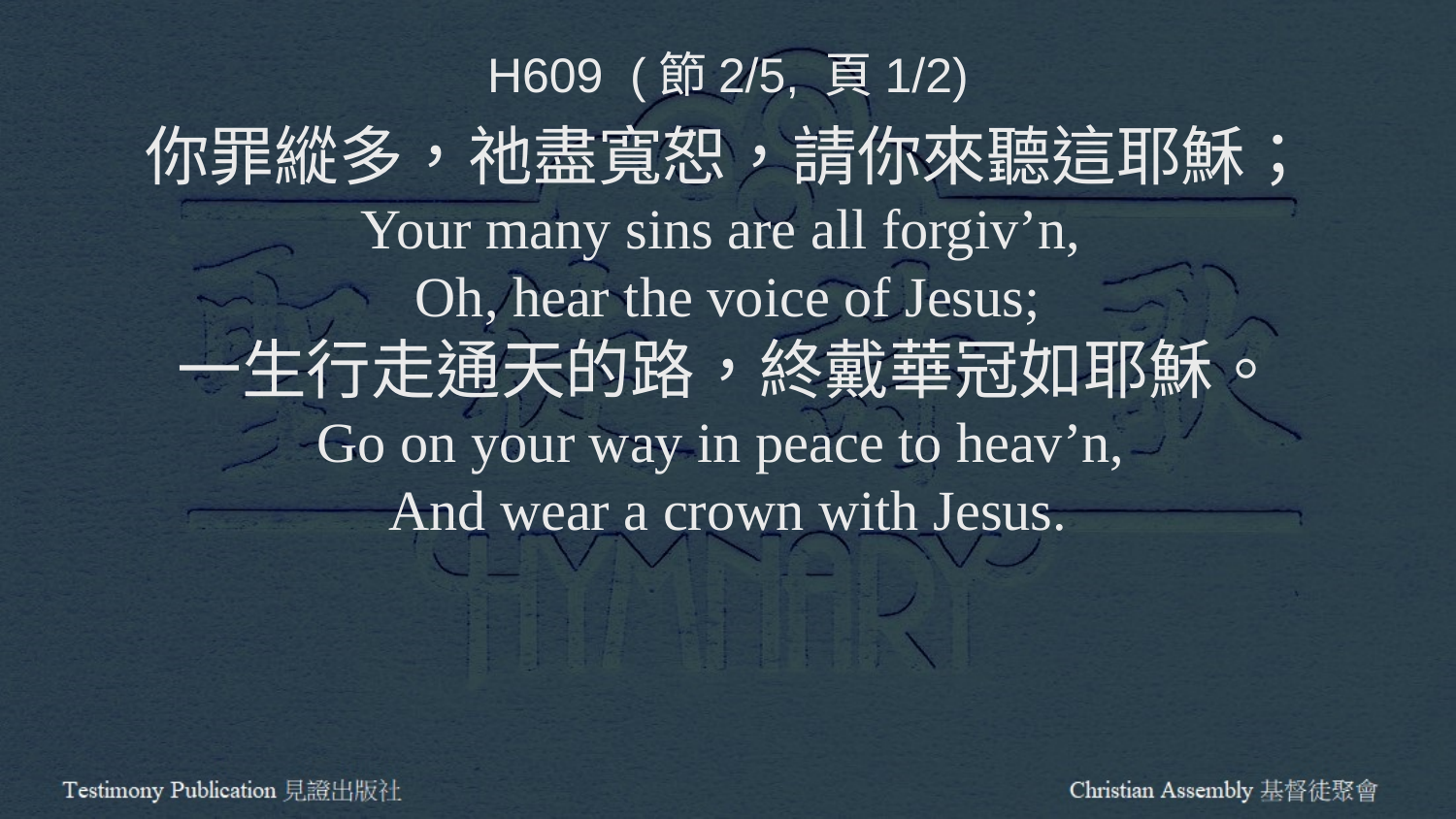

H609  (節2/5, 頁1/2)
你罪縱多，祂盡寬恕，請你來聽這耶穌；
Your many sins are all forgiv’n,
Oh, hear the voice of Jesus;
一生行走通天的路，終戴華冠如耶穌。
Go on your way in peace to heav’n,
And wear a crown with Jesus.